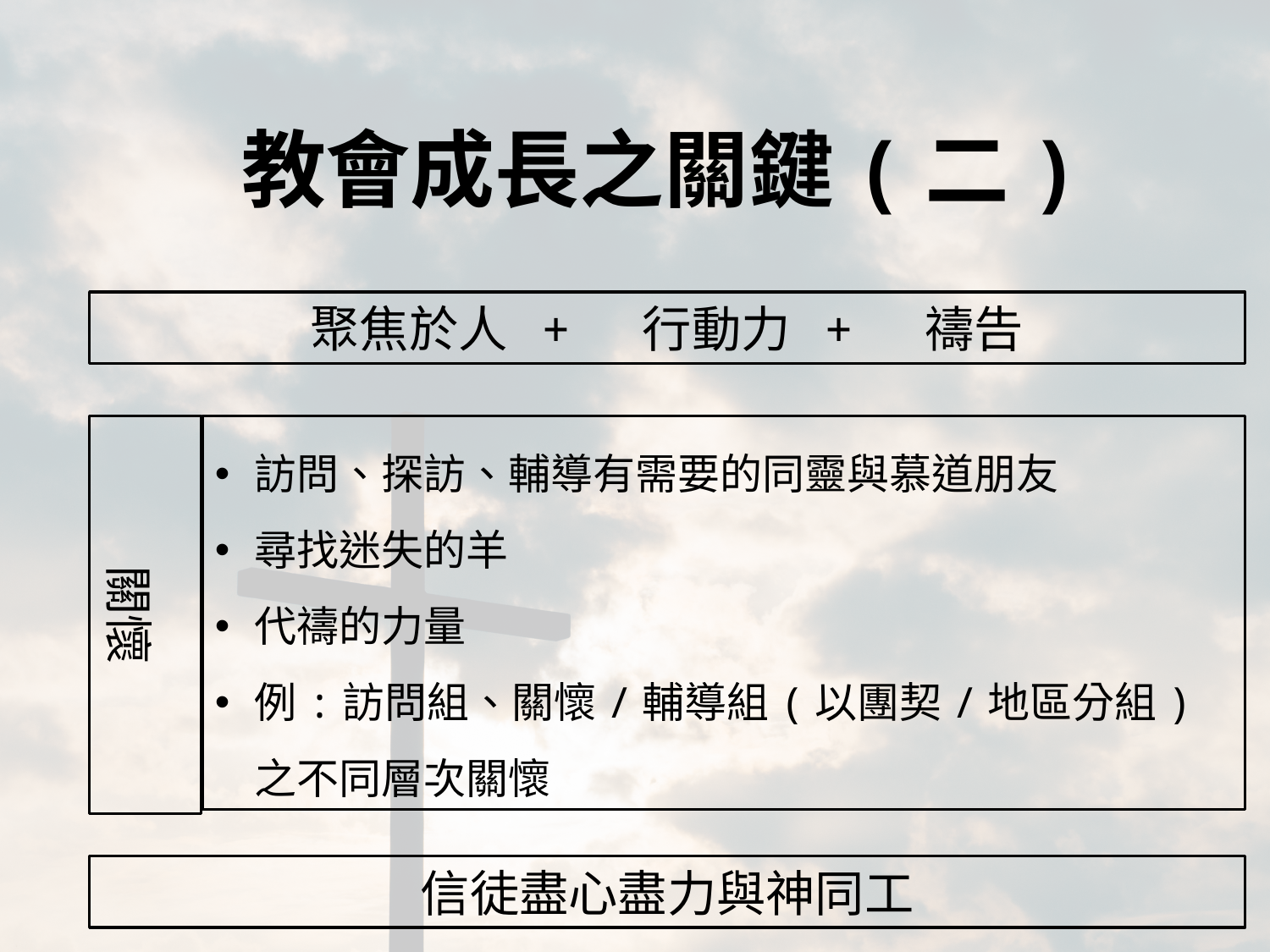

教會成長之關鍵(二)
聚焦於人  +  行動力  +  禱告
關懷
訪問、探訪、輔導有需要的同靈與慕道朋友
尋找迷失的羊
代禱的力量
例:訪問組、關懷/輔導組(以團契/地區分組)之不同層次關懷
信徒盡心盡力與神同工